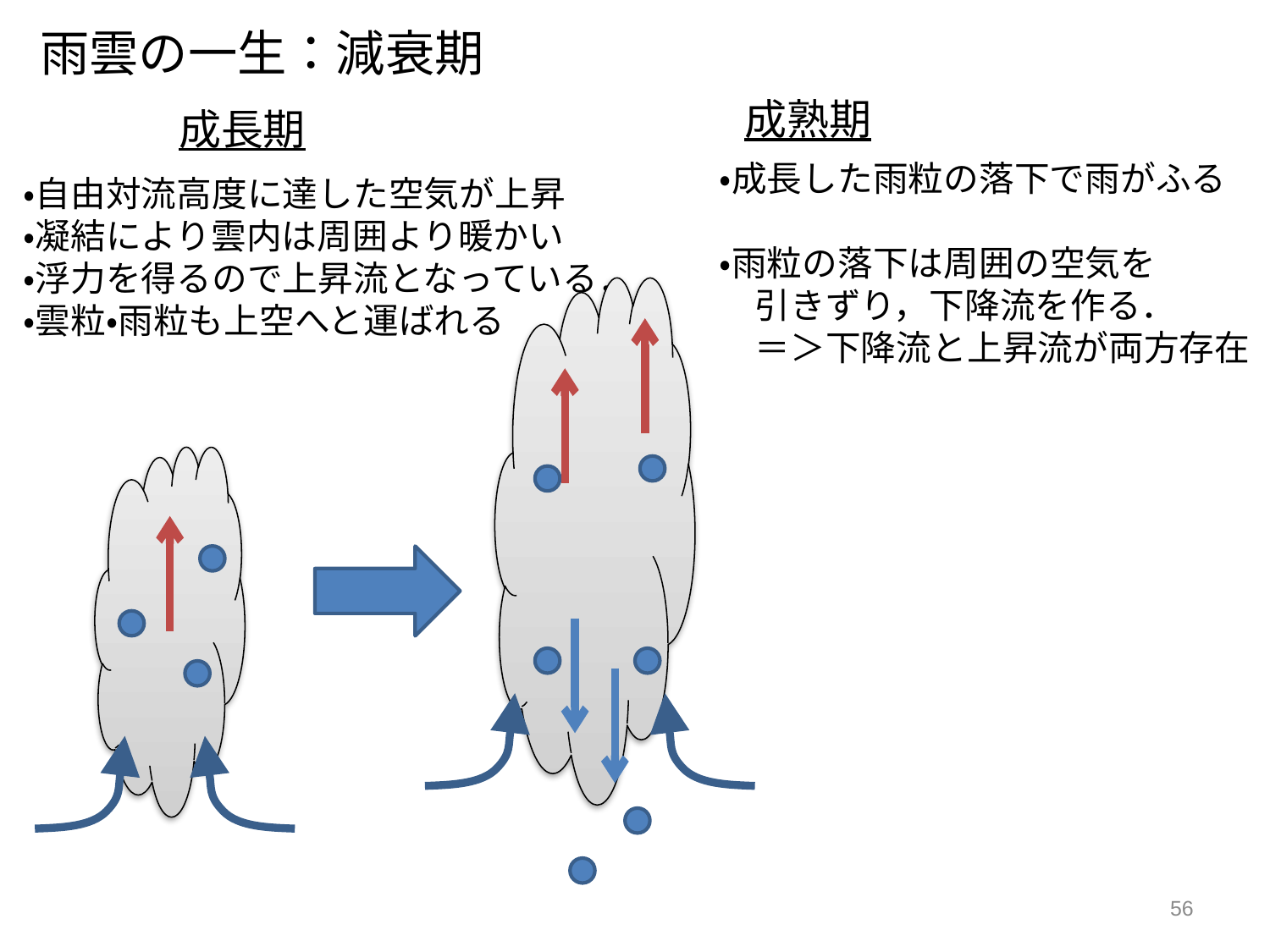

雨雲の一生：減衰期
成熟期
成長期
・成長した雨粒の落下で雨がふる

・雨粒の落下は周囲の空気を
　引きずり，下降流を作る．
　＝＞下降流と上昇流が両方存在

・自由対流高度に達した空気が上昇
・凝結により雲内は周囲より暖かい
・浮力を得るので上昇流となっている．
・雲粒・雨粒も上空へと運ばれる

56